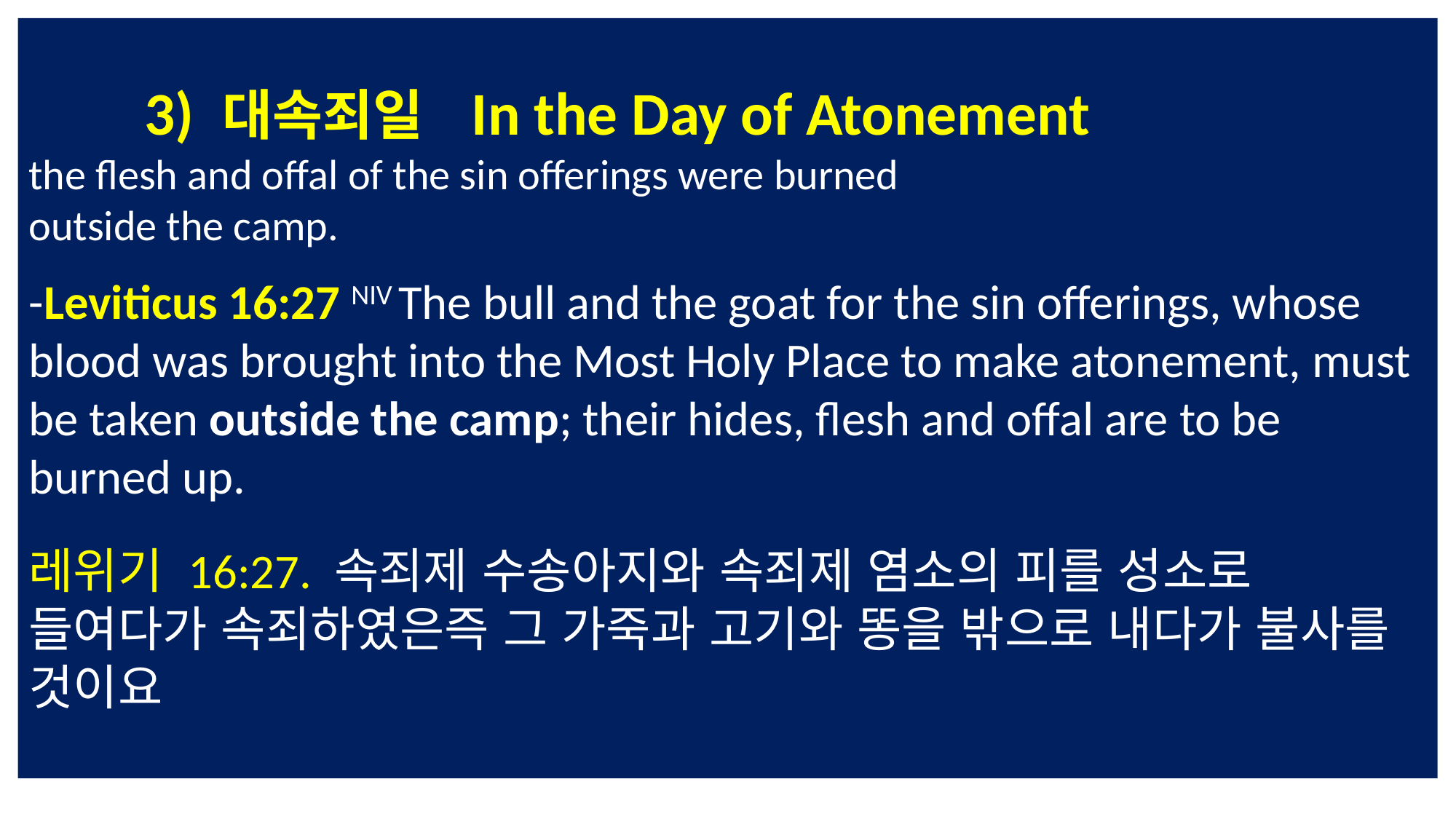

3) 대속죄일  In the Day of Atonement
the flesh and offal of the sin offerings were burned
outside the camp.

-Leviticus 16:27 NIV The bull and the goat for the sin offerings, whose blood was brought into the Most Holy Place to make atonement, must be taken outside the camp; their hides, flesh and offal are to be burned up.

레위기 16:27. 속죄제 수송아지와 속죄제 염소의 피를 성소로 들여다가 속죄하였은즉 그 가죽과 고기와 똥을 밖으로 내다가 불사를 것이요